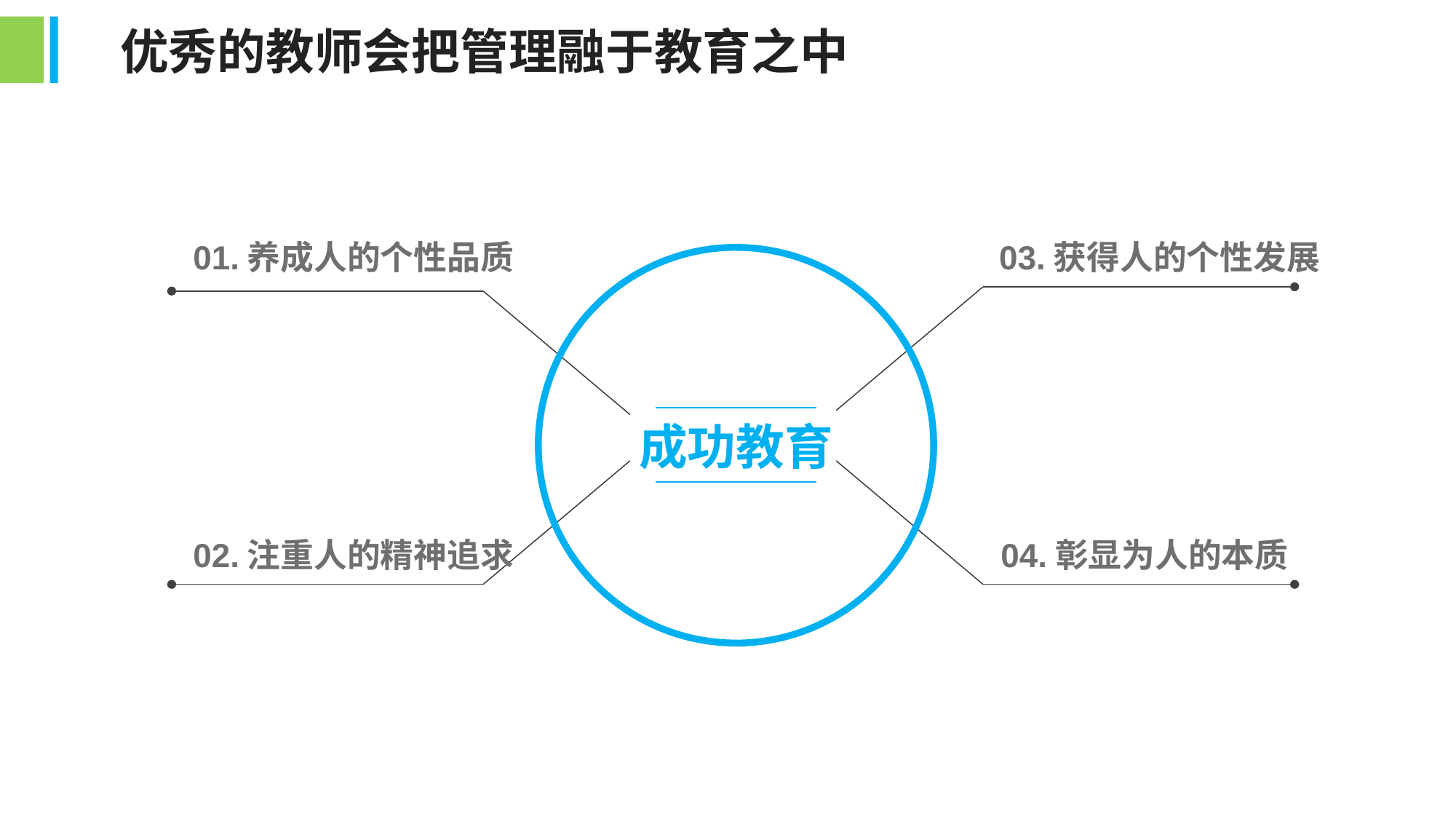

优秀的教师会把管理融于教育之中

01.养成人的个性品质
03.获得人的个性发展

成功教育
02.注重人的精神追求
04.彰显为人的本质